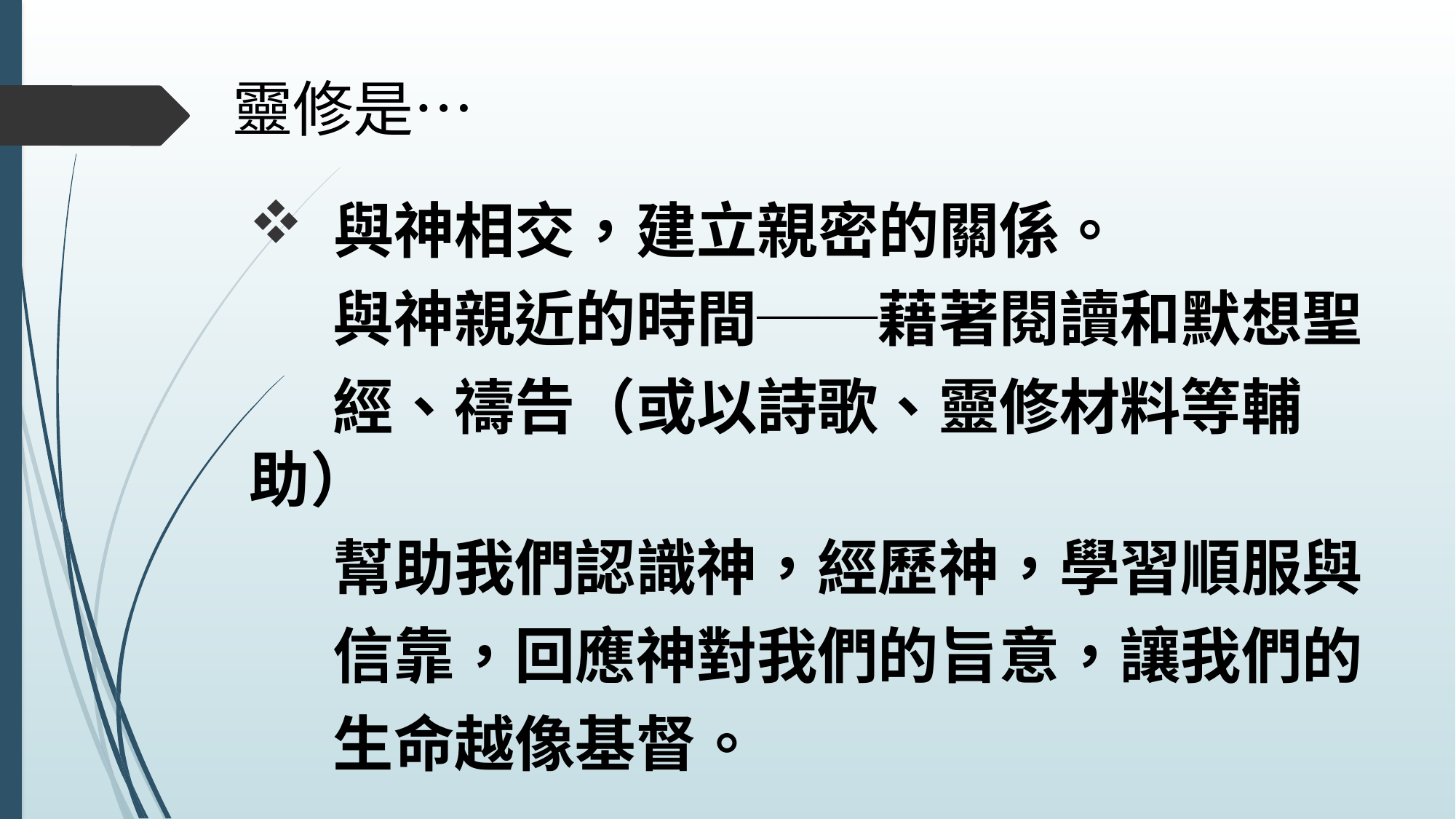

# 靈修是…
 與神相交，建立親密的關係。
     與神親近的時間──藉著閱讀和默想聖
     經、禱告（或以詩歌、靈修材料等輔助）
     幫助我們認識神，經歷神，學習順服與
     信靠，回應神對我們的旨意，讓我們的
     生命越像基督。